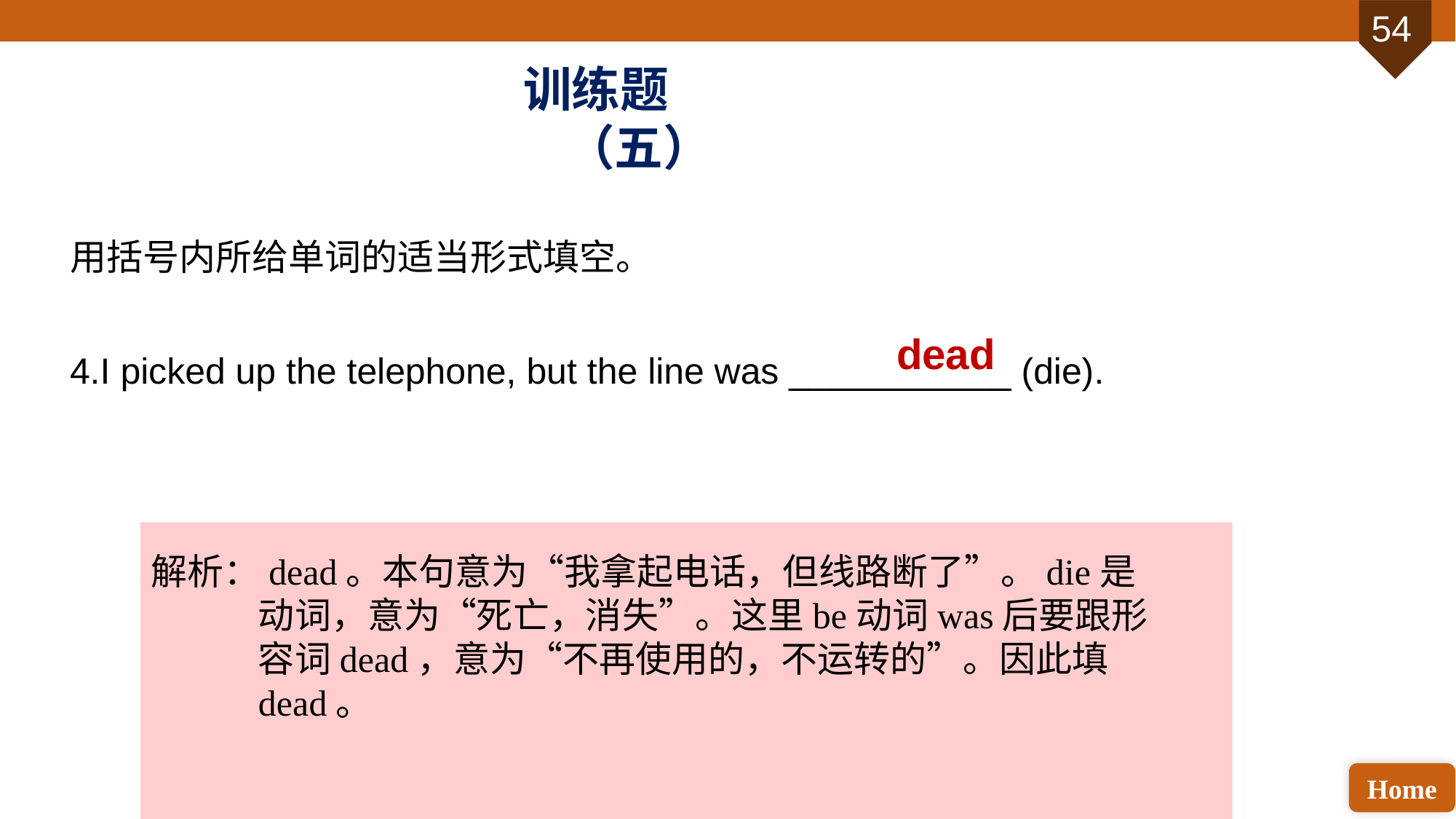

训练题（五）
用括号内所给单词的适当形式填空。

4.I picked up the telephone, but the line was ___________ (die).
dead

解析：dead。本句意为“我拿起电话，但线路断了”。die是动词，意为“死亡，消失”。这里be动词was后要跟形容词dead，意为“不再使用的，不运转的”。因此填dead。